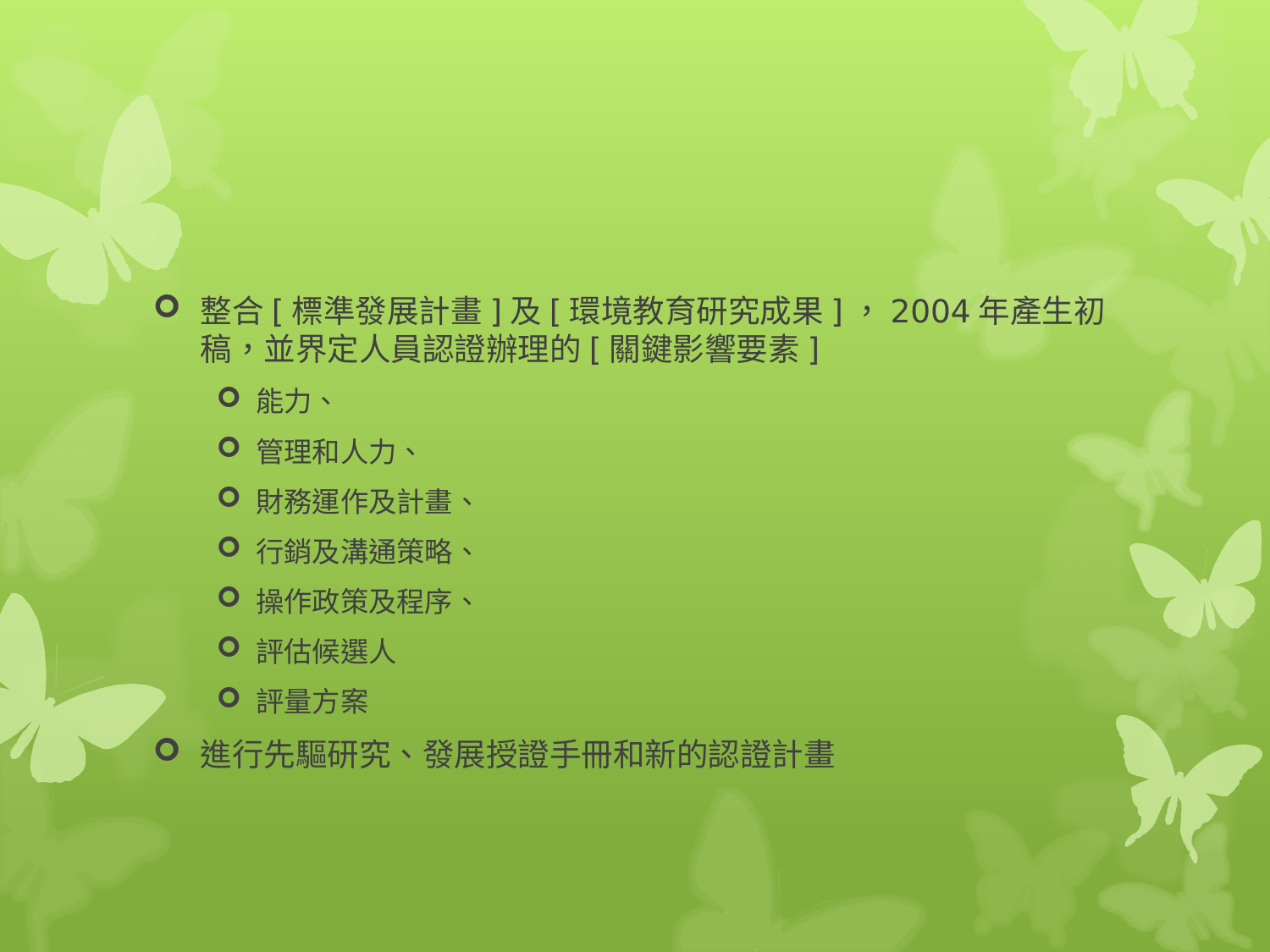

#
整合[標準發展計畫]及[環境教育研究成果]，2004年產生初稿，並界定人員認證辦理的[關鍵影響要素]
能力、
管理和人力、
財務運作及計畫、
行銷及溝通策略、
操作政策及程序、
評估候選人
評量方案
進行先驅研究、發展授證手冊和新的認證計畫